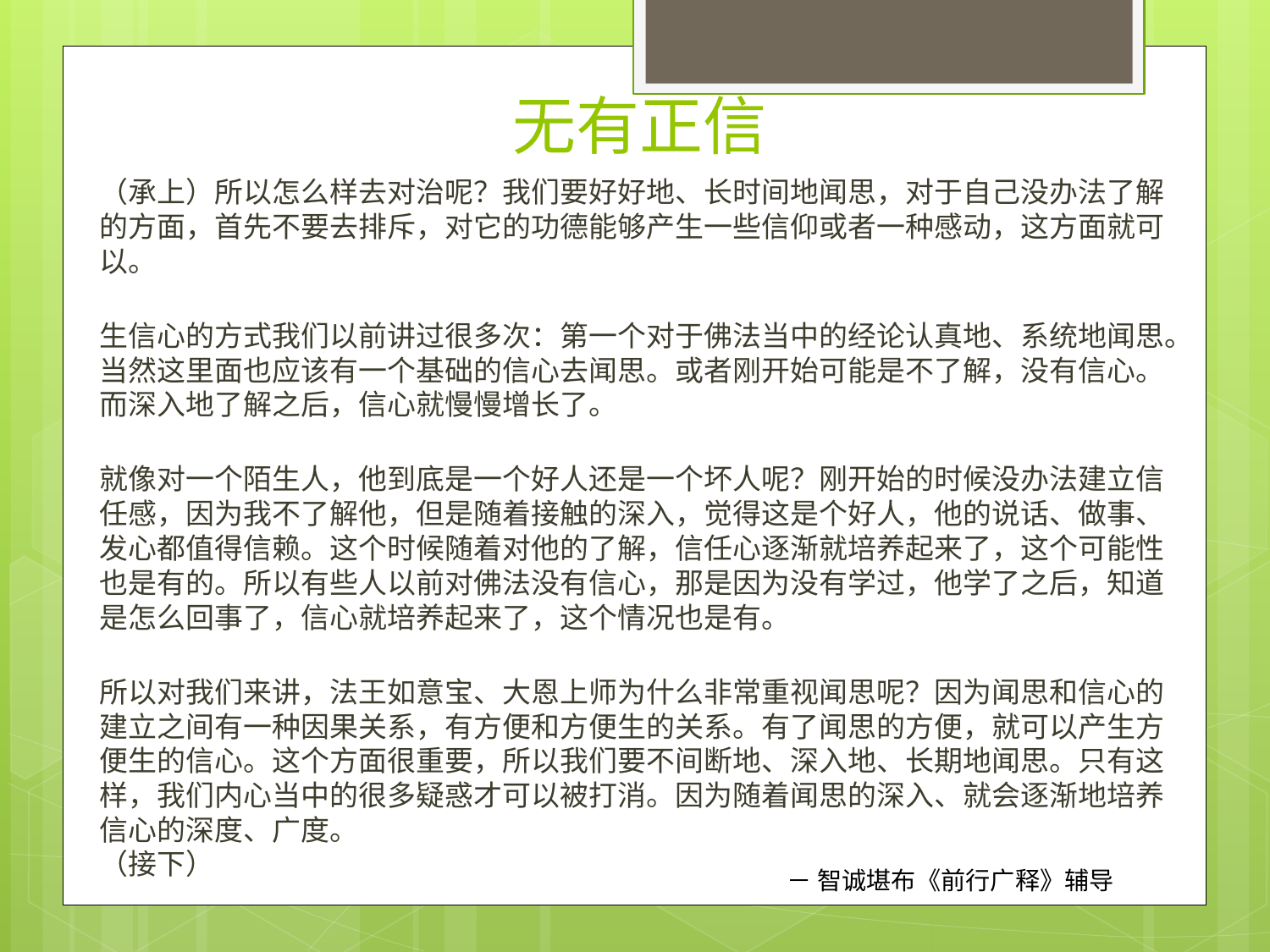

# 无有正信
（承上）所以怎么样去对治呢？我们要好好地、长时间地闻思，对于自己没办法了解的方面，首先不要去排斥，对它的功德能够产生一些信仰或者一种感动，这方面就可以。
生信心的方式我们以前讲过很多次：第一个对于佛法当中的经论认真地、系统地闻思。当然这里面也应该有一个基础的信心去闻思。或者刚开始可能是不了解，没有信心。而深入地了解之后，信心就慢慢增长了。
就像对一个陌生人，他到底是一个好人还是一个坏人呢？刚开始的时候没办法建立信任感，因为我不了解他，但是随着接触的深入，觉得这是个好人，他的说话、做事、发心都值得信赖。这个时候随着对他的了解，信任心逐渐就培养起来了，这个可能性也是有的。所以有些人以前对佛法没有信心，那是因为没有学过，他学了之后，知道是怎么回事了，信心就培养起来了，这个情况也是有。
所以对我们来讲，法王如意宝、大恩上师为什么非常重视闻思呢？因为闻思和信心的建立之间有一种因果关系，有方便和方便生的关系。有了闻思的方便，就可以产生方便生的信心。这个方面很重要，所以我们要不间断地、深入地、长期地闻思。只有这样，我们内心当中的很多疑惑才可以被打消。因为随着闻思的深入、就会逐渐地培养信心的深度、广度。
（接下）
－ 智诚堪布《前行广释》辅导